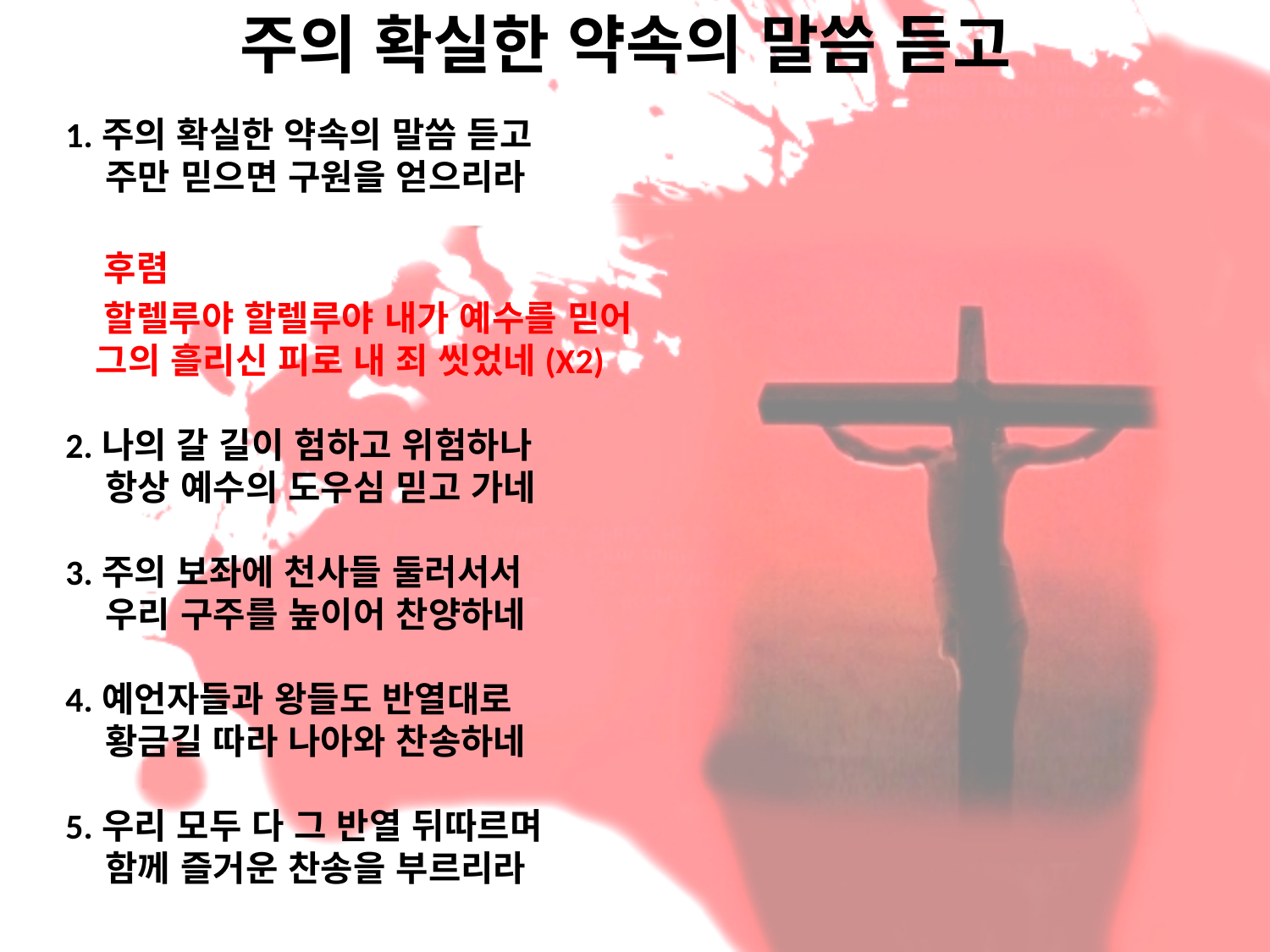

# 주의 확실한 약속의 말씀 듣고
1.주의 확실한 약속의 말씀 듣고
    주만 믿으면 구원을 얻으리라
   후렴
   할렐루야 할렐루야 내가 예수를 믿어
   그의 흘리신 피로 내 죄 씻었네(X2)
2.나의 갈 길이 험하고 위험하나
    항상 예수의 도우심 믿고 가네
3.주의 보좌에 천사들 둘러서서
    우리 구주를 높이어 찬양하네
4.예언자들과 왕들도 반열대로
    황금길 따라 나아와 찬송하네
5.우리 모두 다 그 반열 뒤따르며
    함께 즐거운 찬송을 부르리라